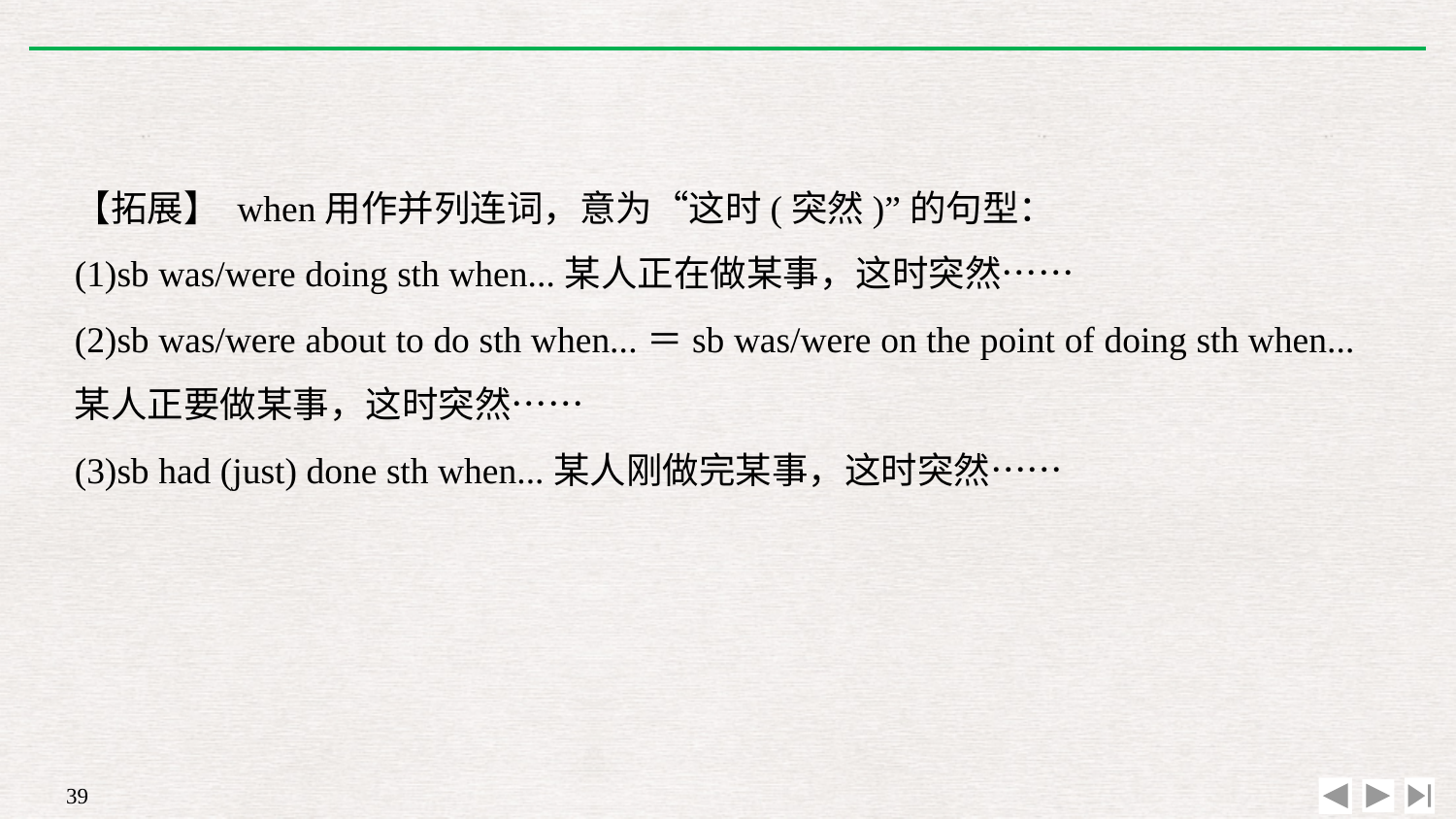

【拓展】 when用作并列连词，意为“这时(突然)”的句型：
(1)sb was/were doing sth when...某人正在做某事，这时突然……
(2)sb was/were about to do sth when...＝sb was/were on the point of doing sth when...某人正要做某事，这时突然……
(3)sb had (just) done sth when...某人刚做完某事，这时突然……